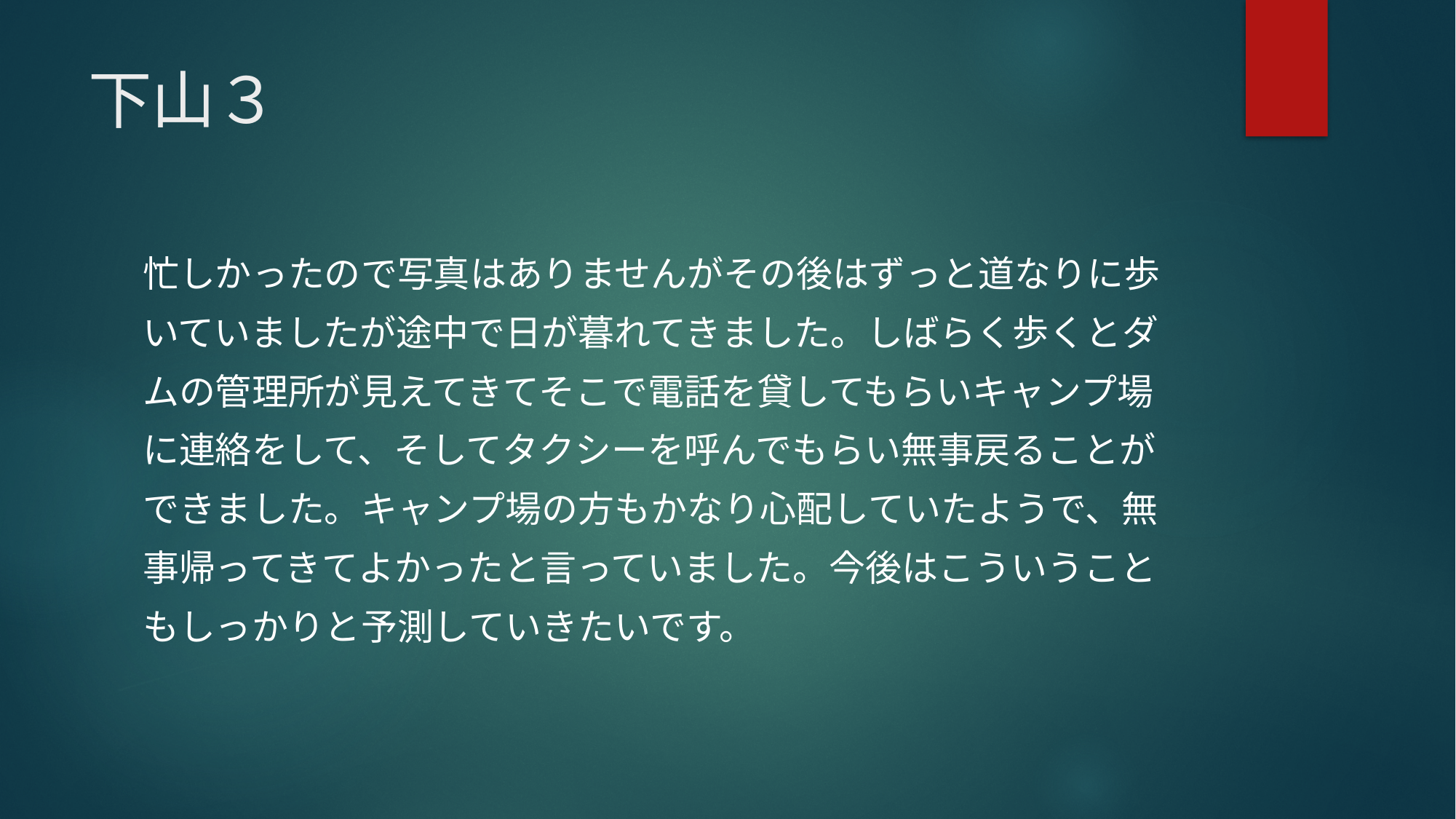

# 下山３
忙しかったので写真はありませんがその後はずっと道なりに歩
いていましたが途中で日が暮れてきました。しばらく歩くとダ
ムの管理所が見えてきてそこで電話を貸してもらいキャンプ場
に連絡をして、そしてタクシーを呼んでもらい無事戻ることが
できました。キャンプ場の方もかなり心配していたようで、無
事帰ってきてよかったと言っていました。今後はこういうこと
もしっかりと予測していきたいです。